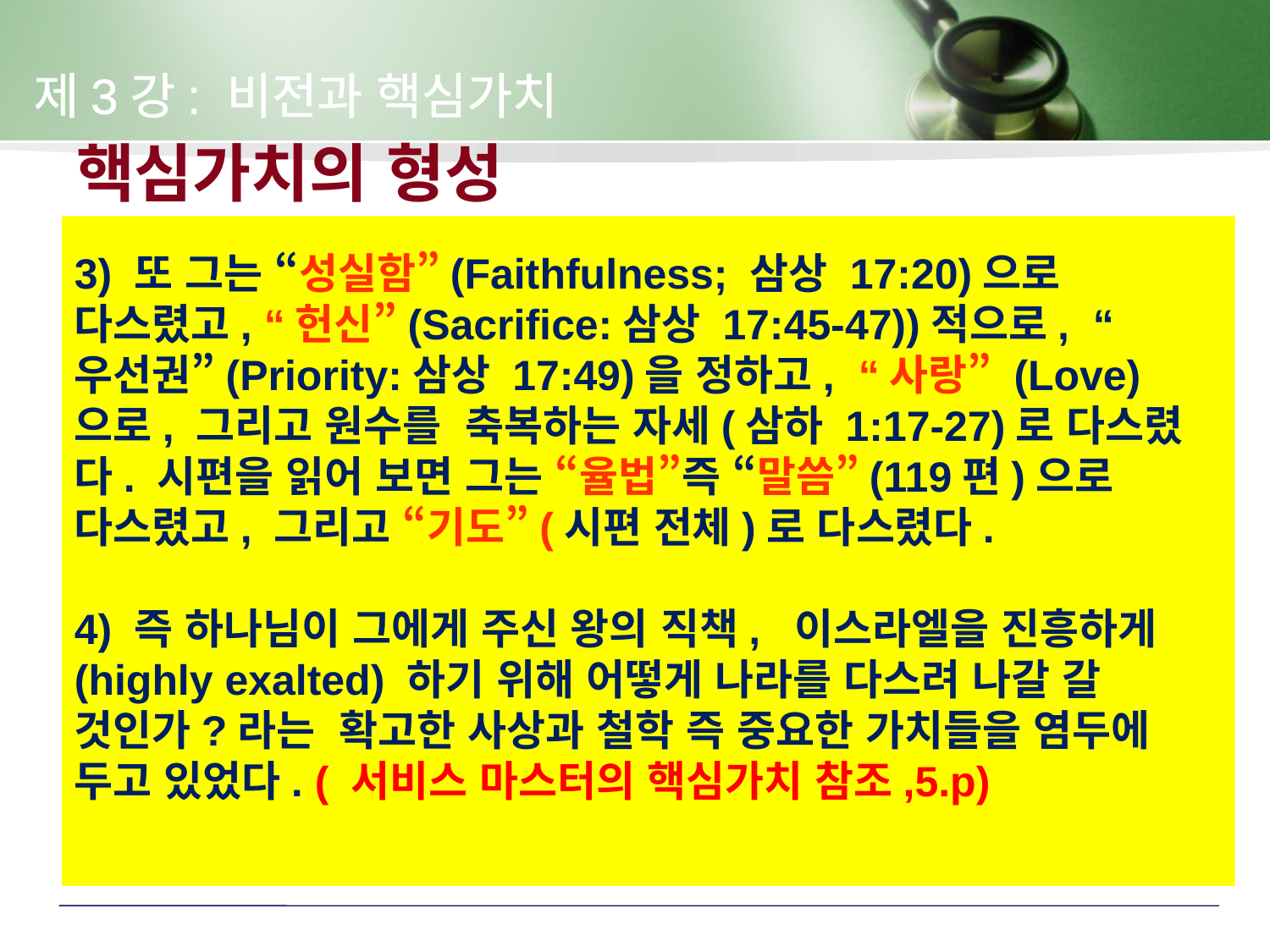

제3강: 비전과 핵심가치
# 핵심가치의 형성

3) 또 그는 “성실함”(Faithfulness; 삼상 17:20)으로 다스렸고, “헌신”(Sacrifice:삼상 17:45-47))적으로,  “우선권”(Priority:삼상 17:49)을 정하고,  “사랑” (Love)으로, 그리고 원수를  축복하는 자세(삼하 1:17-27)로 다스렸다. 시편을 읽어 보면 그는 “율법”즉 “말씀”(119편)으로 다스렸고, 그리고 “기도”(시편 전체)로 다스렸다.

4) 즉 하나님이 그에게 주신 왕의 직책,  이스라엘을 진흥하게(highly exalted) 하기 위해 어떻게 나라를 다스려 나갈 갈 것인가?라는  확고한 사상과 철학 즉 중요한 가치들을 염두에 두고 있었다. ( 서비스 마스터의 핵심가치 참조,5.p)